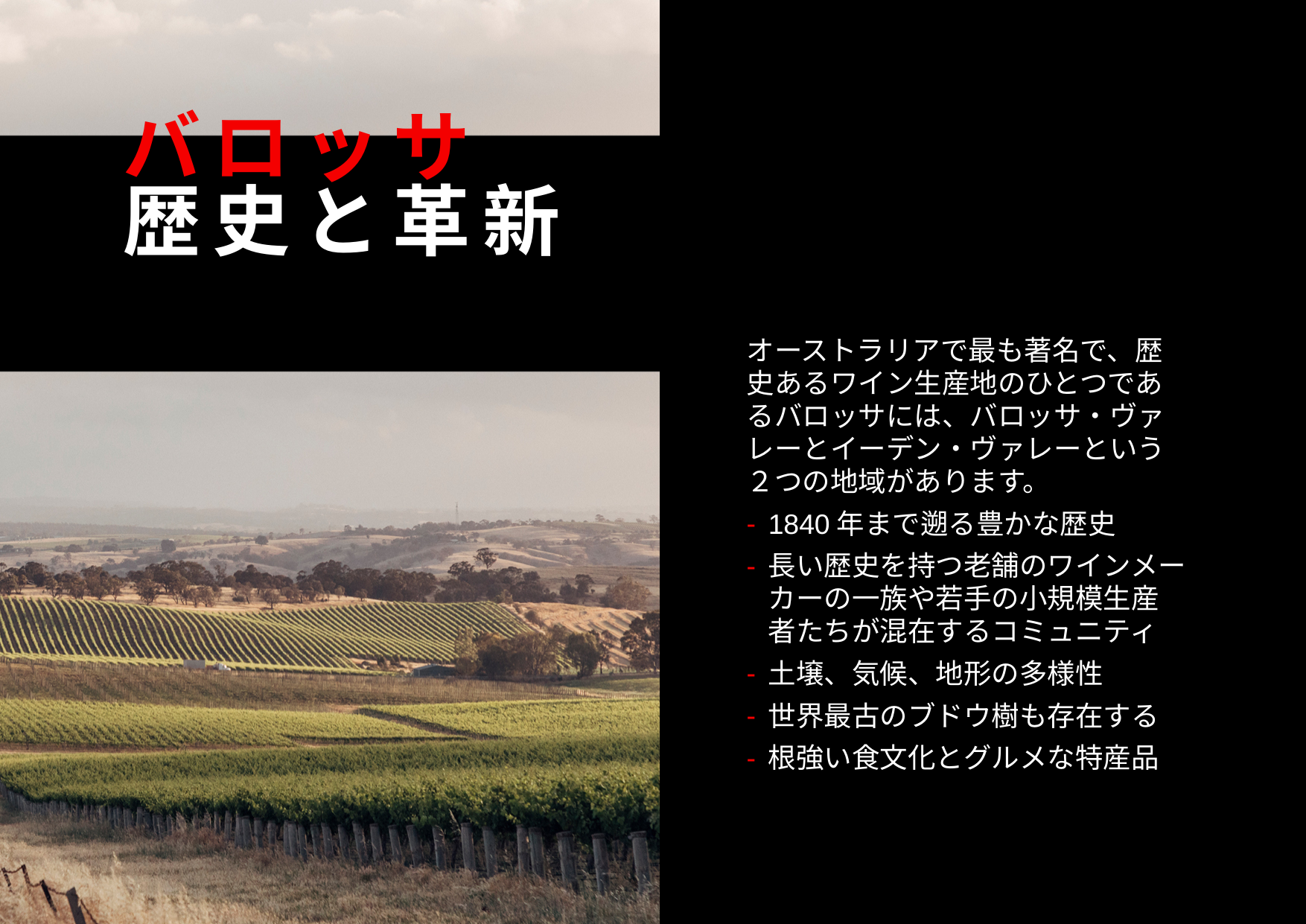

バロッサ
歴史と革新

オーストラリアで最も著名で、歴史あるワイン生産地のひとつであるバロッサには、バロッサ・ヴァレーとイーデン・ヴァレーという２つの地域があります。
1840年まで遡る豊かな歴史
長い歴史を持つ老舗のワインメーカーの一族や若手の小規模生産者たちが混在するコミュニティ
土壌、気候、地形の多様性
世界最古のブドウ樹も存在する
根強い食文化とグルメな特産品